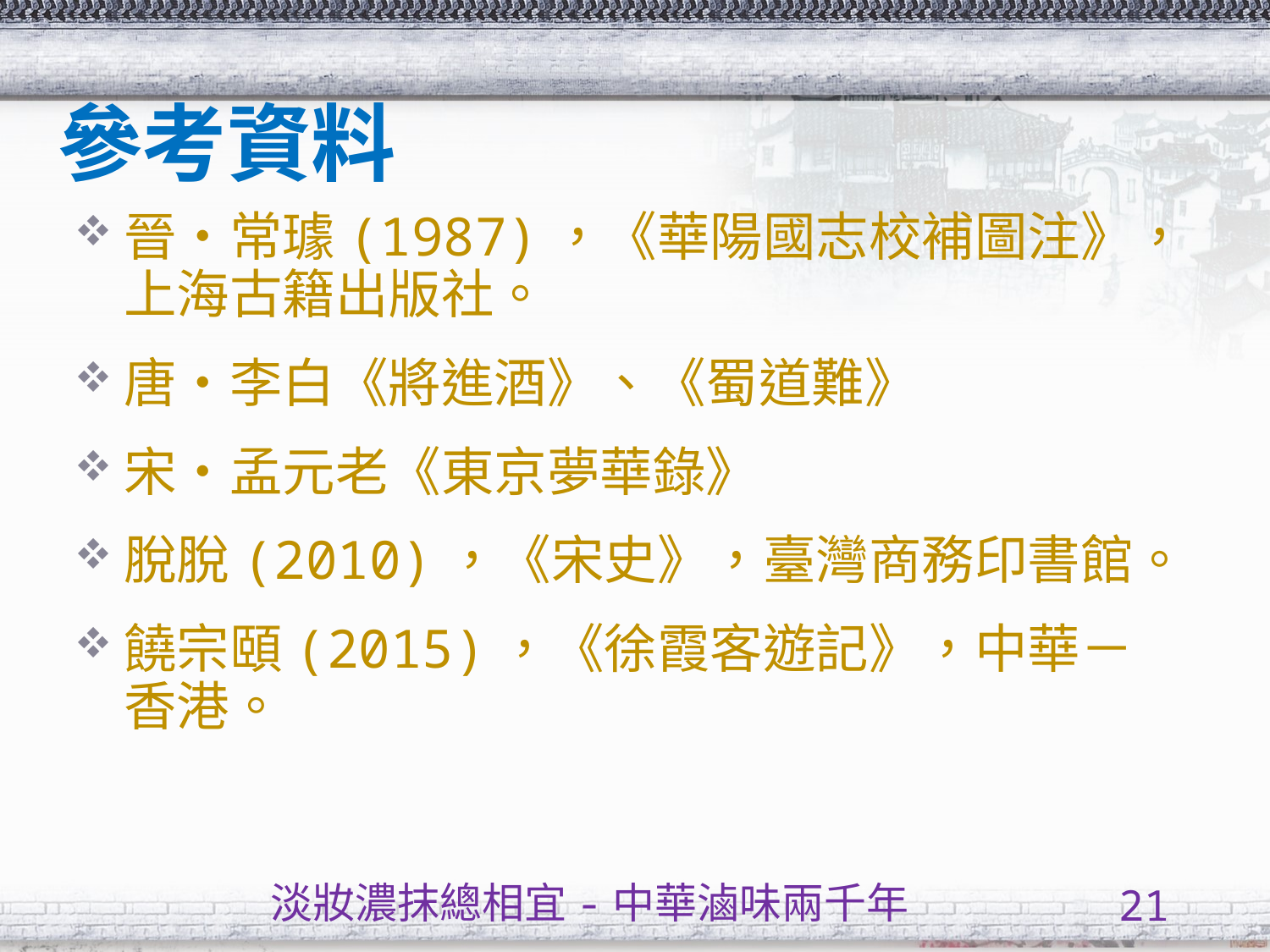

# 參考資料
晉‧常璩(1987)，《華陽國志校補圖注》，上海古籍出版社。
唐‧李白《將進酒》、《蜀道難》
宋‧孟元老《東京夢華錄》
脫脫(2010)，《宋史》，臺灣商務印書館。
饒宗頤(2015)，《徐霞客遊記》，中華－香港。

淡妝濃抹總相宜-中華滷味兩千年
21